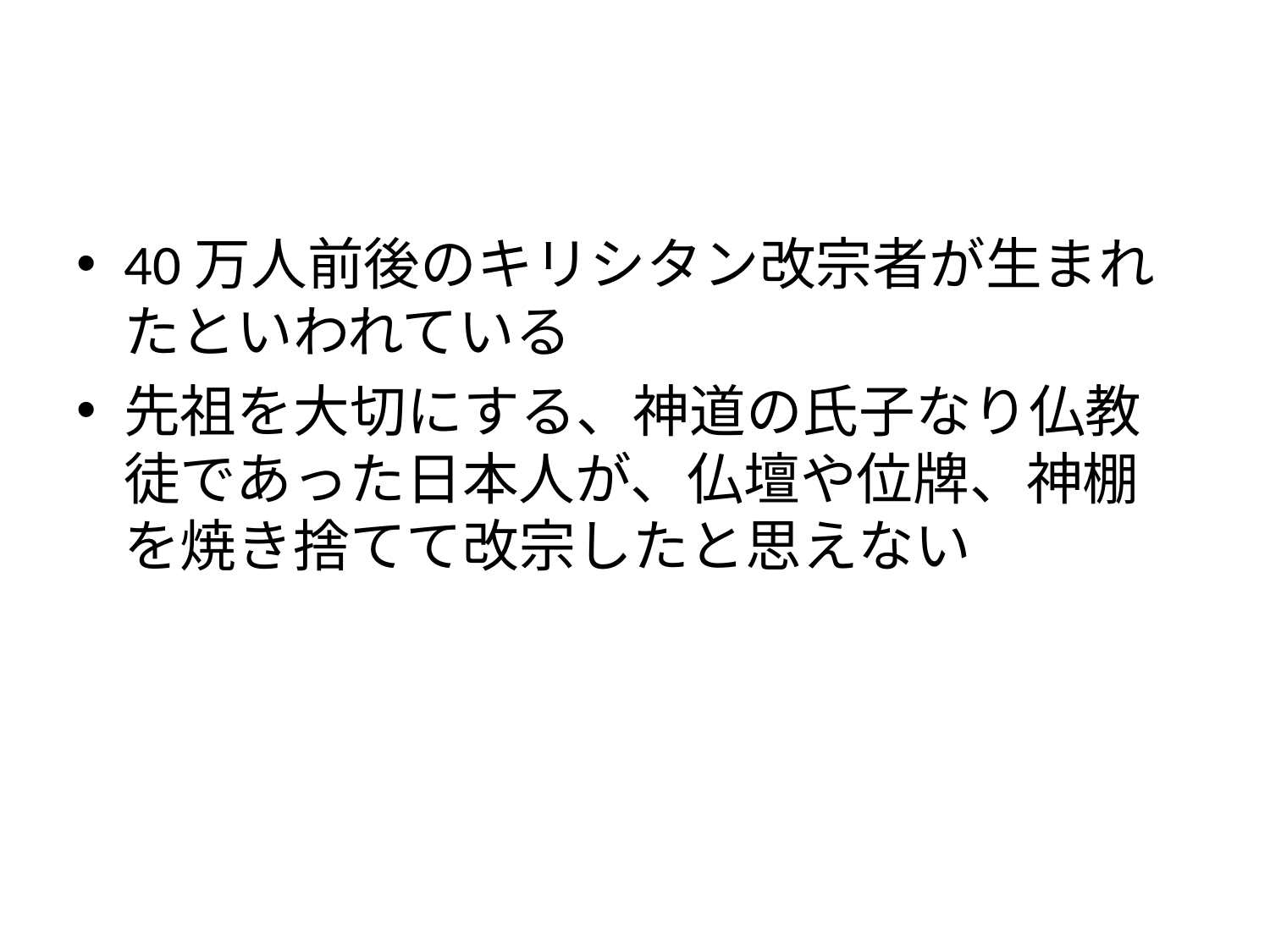

#
40万人前後のキリシタン改宗者が生まれたといわれている
先祖を大切にする、神道の氏子なり仏教徒であった日本人が、仏壇や位牌、神棚を焼き捨てて改宗したと思えない